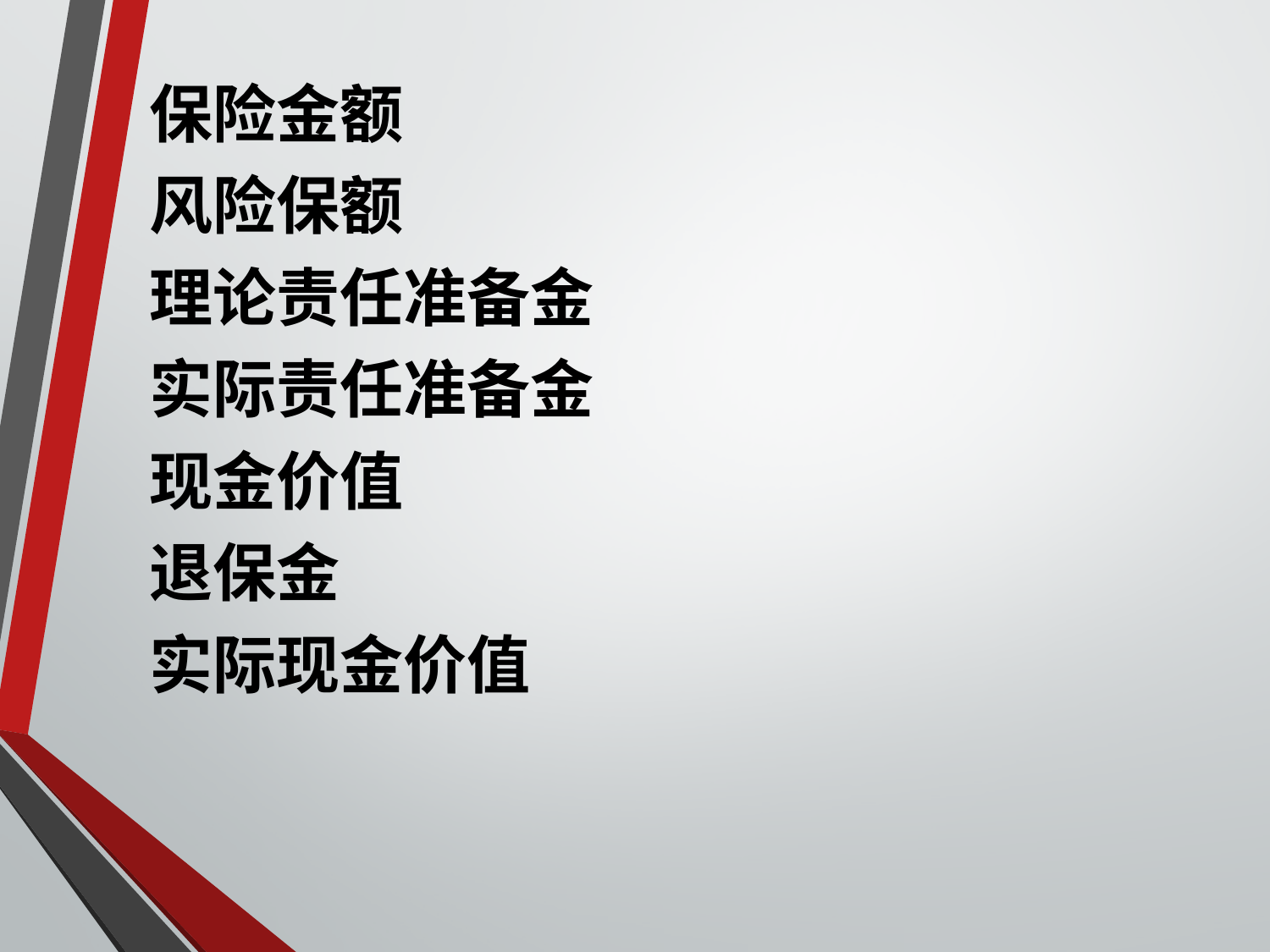

保险金额
风险保额
理论责任准备金
实际责任准备金
现金价值
退保金
实际现金价值